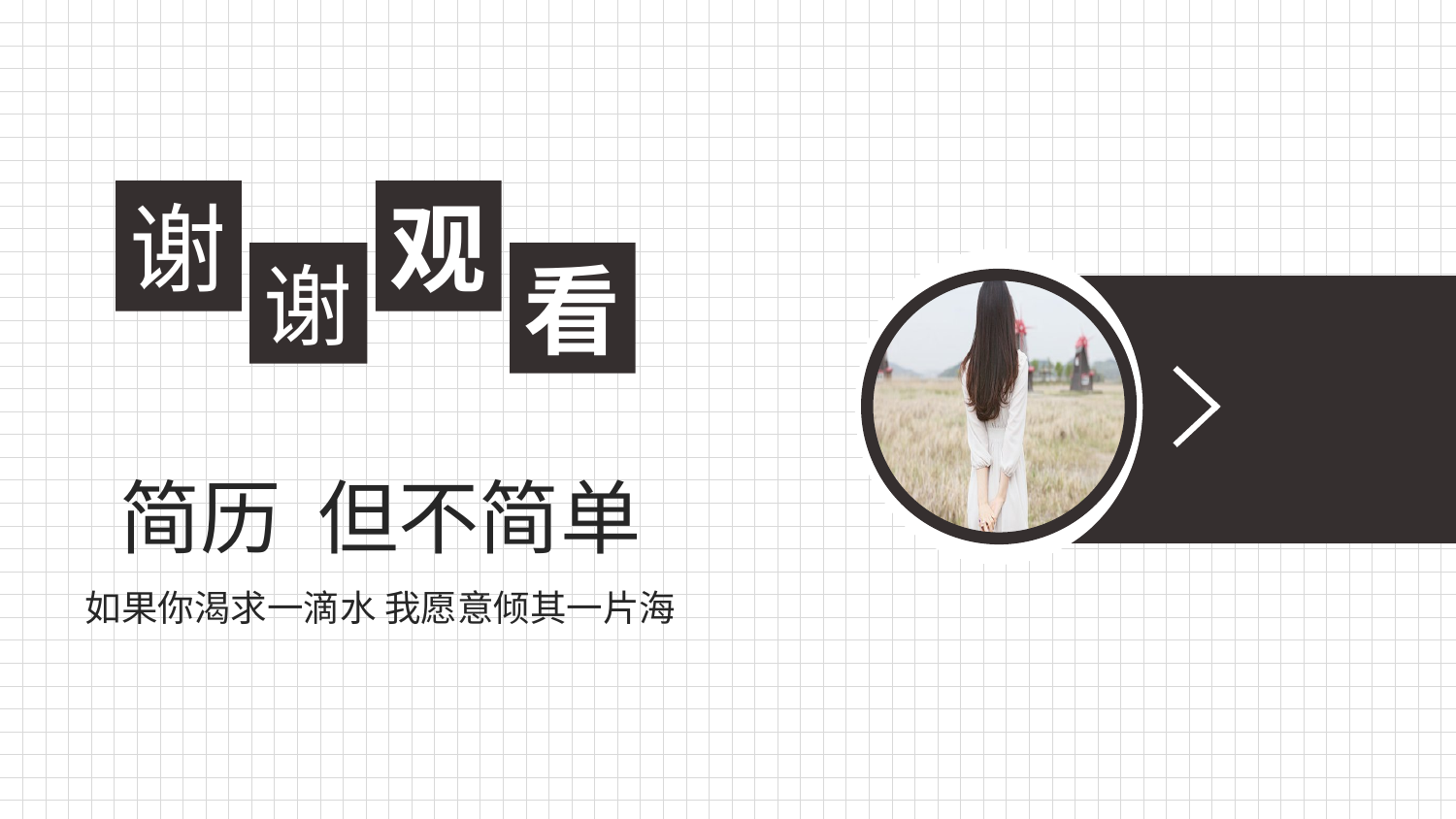

谢
观
谢
看

简历  但不简单
如果你渴求一滴水 我愿意倾其一片海